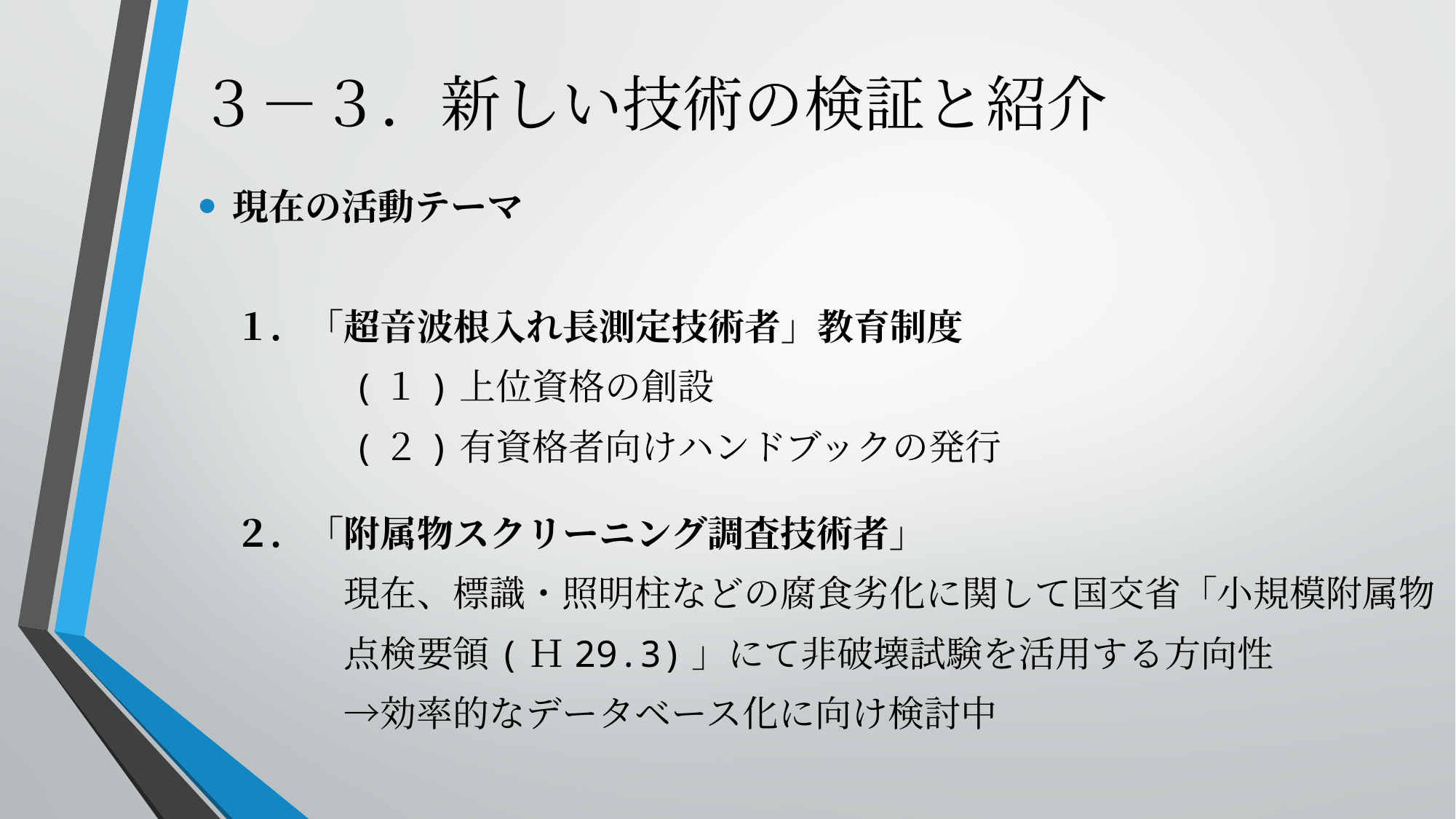

# ３－３．新しい技術の検証と紹介
現在の活動テーマ

　１．「超音波根入れ長測定技術者」教育制度
　　　　(１)上位資格の創設
　　　　(２)有資格者向けハンドブックの発行

　２．「附属物スクリーニング調査技術者」
　　　　現在、標識・照明柱などの腐食劣化に関して国交省「小規模附属物
　　　　点検要領(Ｈ29.3)」にて非破壊試験を活用する方向性
　　　　→効率的なデータベース化に向け検討中